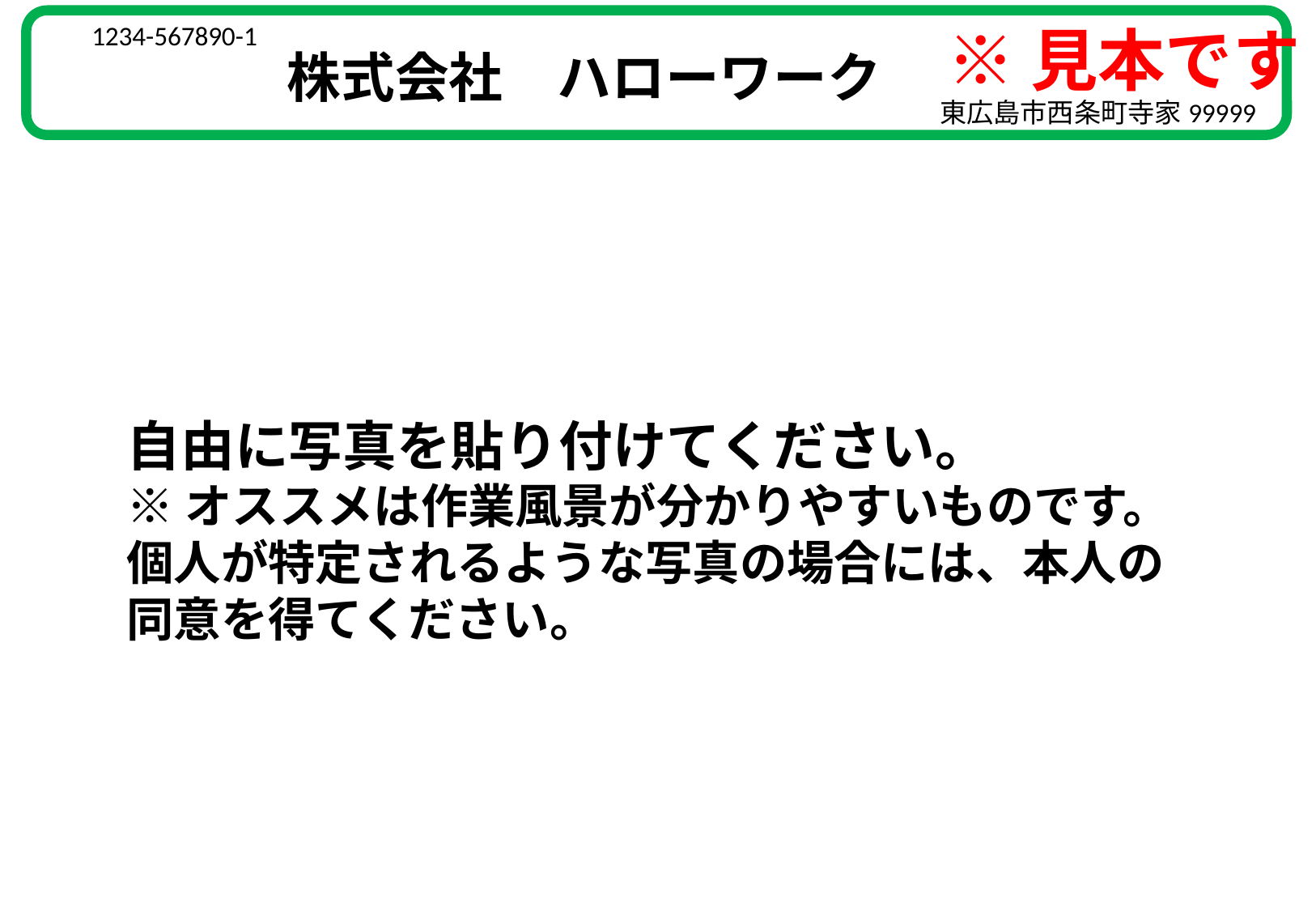

※見本です
1234-567890-1
株式会社　ハローワーク
東広島市西条町寺家99999
自由に写真を貼り付けてください。
※オススメは作業風景が分かりやすいものです。
個人が特定されるような写真の場合には、本人の同意を得てください。